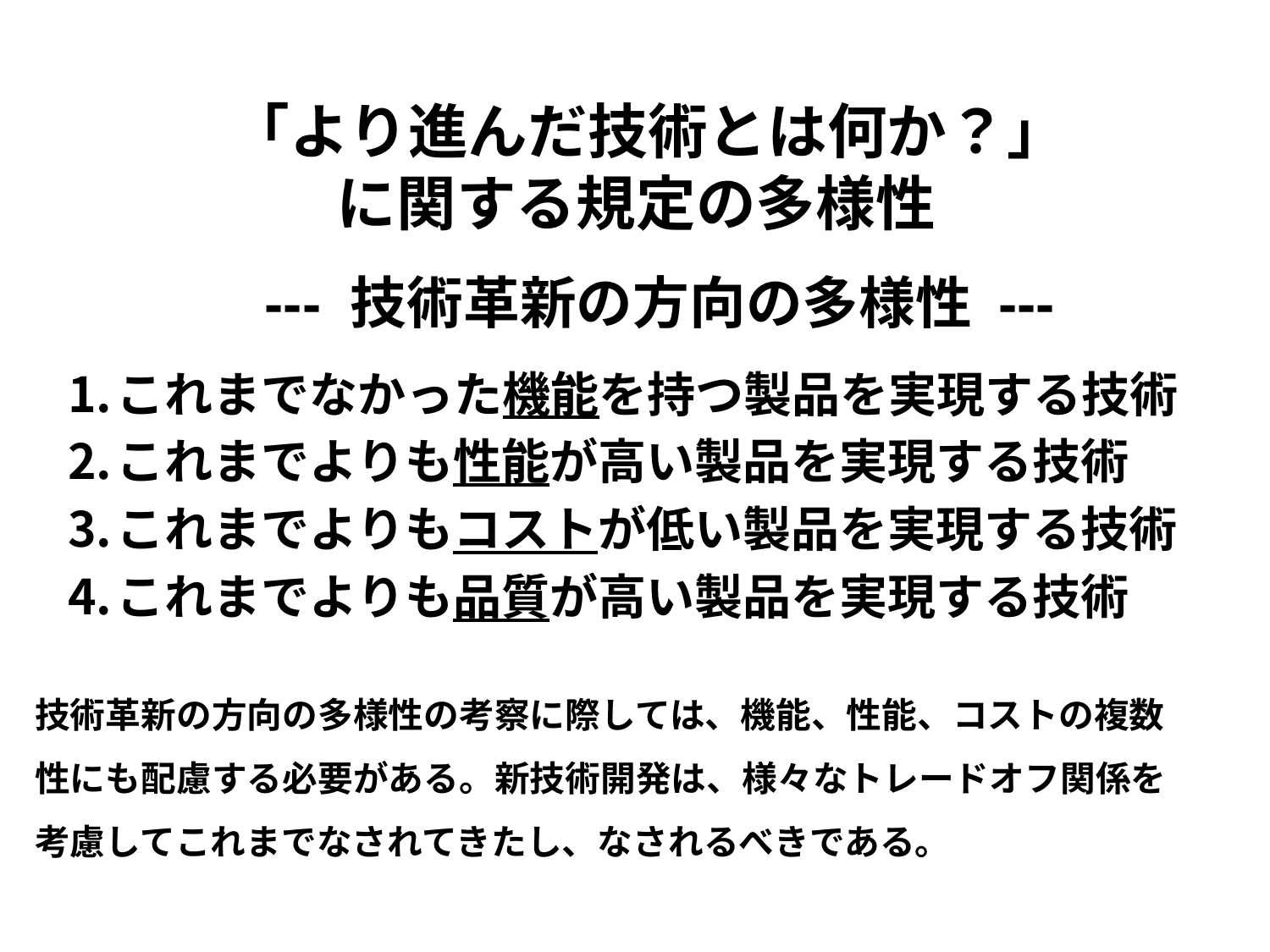

# 「より進んだ技術とは何か？」 に関する規定の多様性
--- 技術革新の方向の多様性 ---
これまでなかった機能を持つ製品を実現する技術
これまでよりも性能が高い製品を実現する技術
これまでよりもコストが低い製品を実現する技術
これまでよりも品質が高い製品を実現する技術
技術革新の方向の多様性の考察に際しては、機能、性能、コストの複数性にも配慮する必要がある。新技術開発は、様々なトレードオフ関係を考慮してこれまでなされてきたし、なされるべきである。